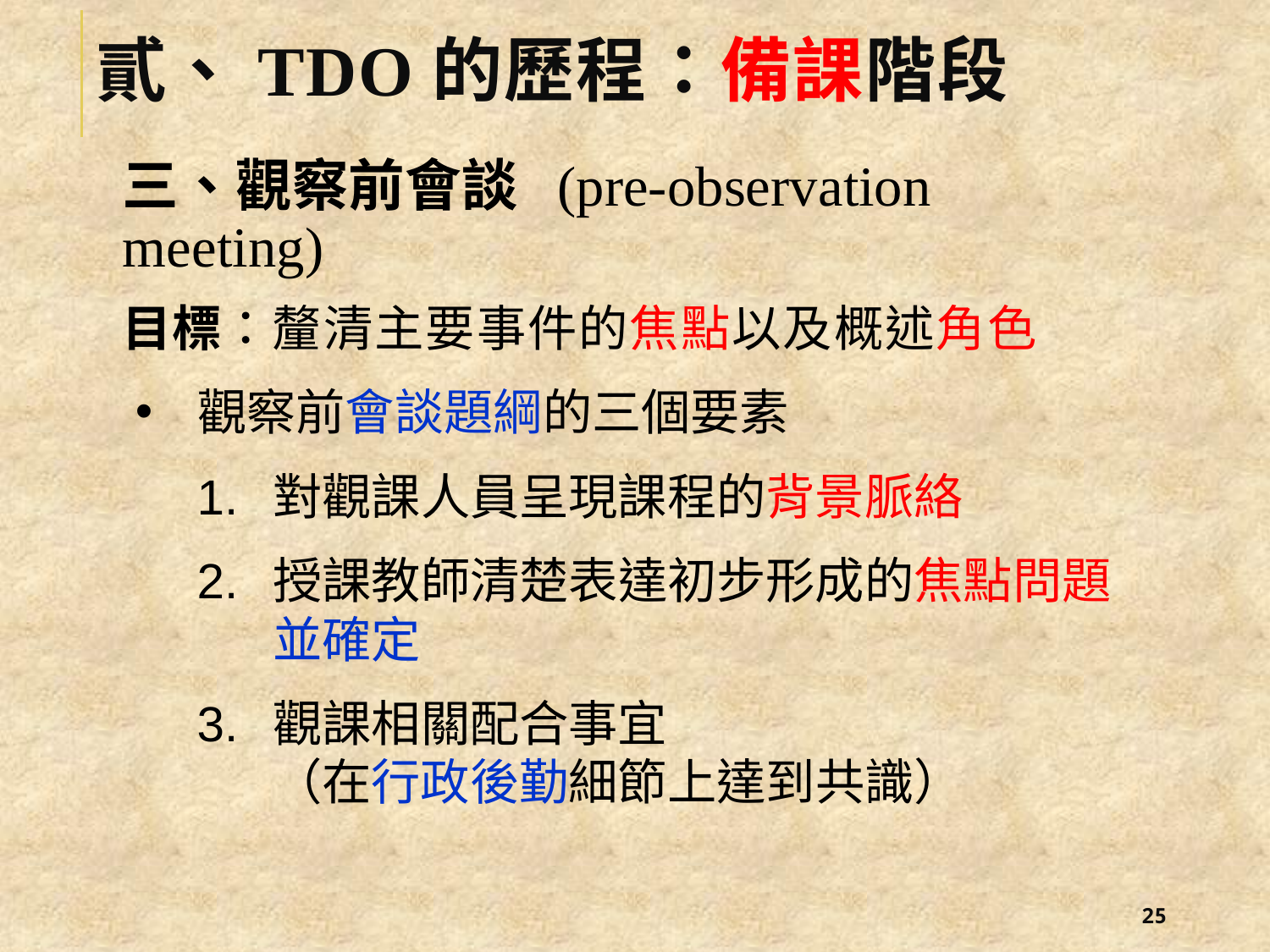

# 貳、TDO的歷程：備課階段
三、觀察前會談  (pre-observation meeting)
目標：釐清主要事件的焦點以及概述角色
觀察前會談題綱的三個要素
對觀課人員呈現課程的背景脈絡
授課教師清楚表達初步形成的焦點問題並確定
觀課相關配合事宜
（在行政後勤細節上達到共識）

25